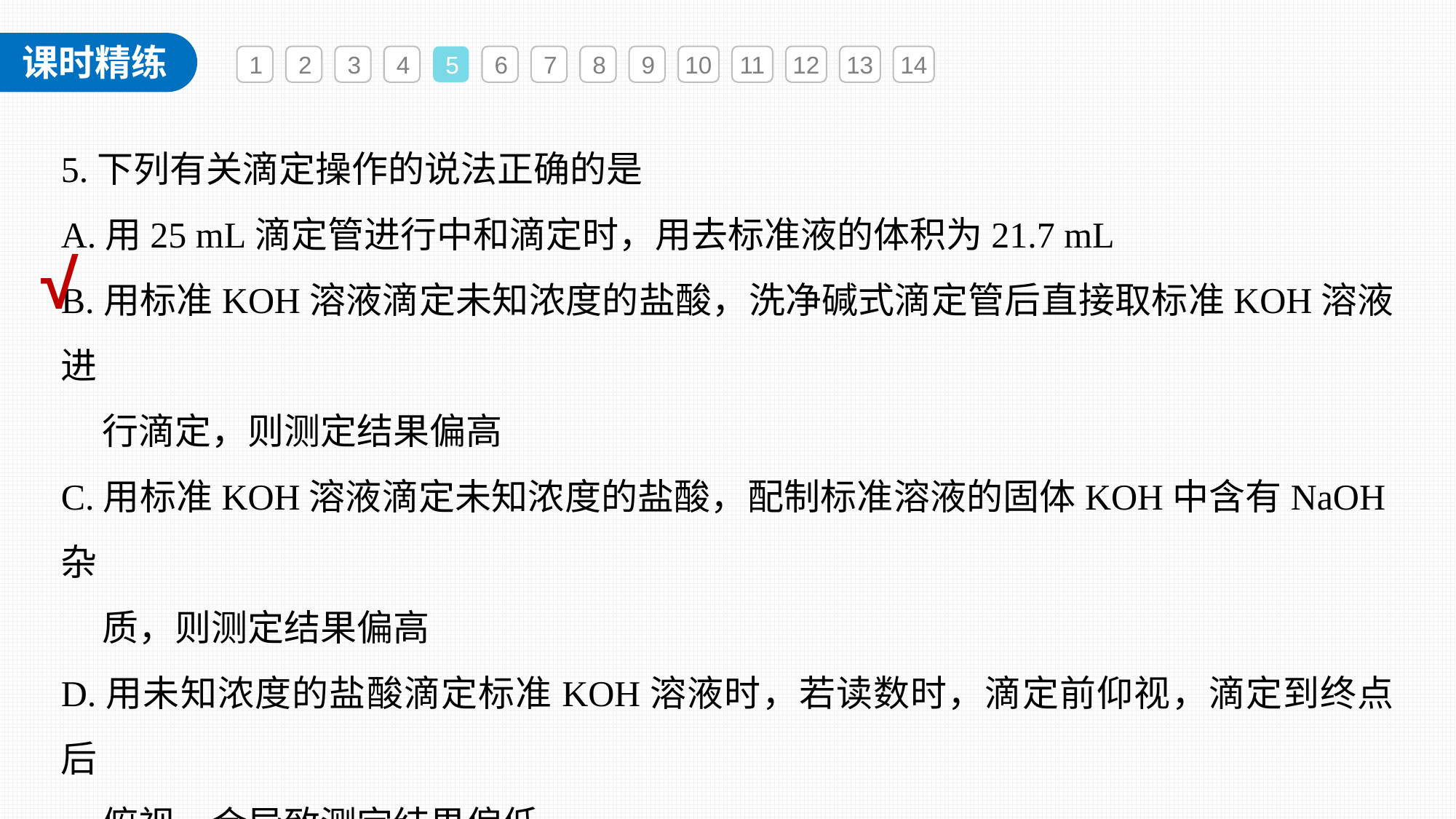

1
2
3
4
5
6
7
8
9
10
11
12
13
14
5.下列有关滴定操作的说法正确的是
A.用25 mL滴定管进行中和滴定时，用去标准液的体积为21.7 mL
B.用标准KOH溶液滴定未知浓度的盐酸，洗净碱式滴定管后直接取标准KOH溶液进
    行滴定，则测定结果偏高
C.用标准KOH溶液滴定未知浓度的盐酸，配制标准溶液的固体KOH中含有NaOH杂
    质，则测定结果偏高
D.用未知浓度的盐酸滴定标准KOH溶液时，若读数时，滴定前仰视，滴定到终点后
    俯视，会导致测定结果偏低
√